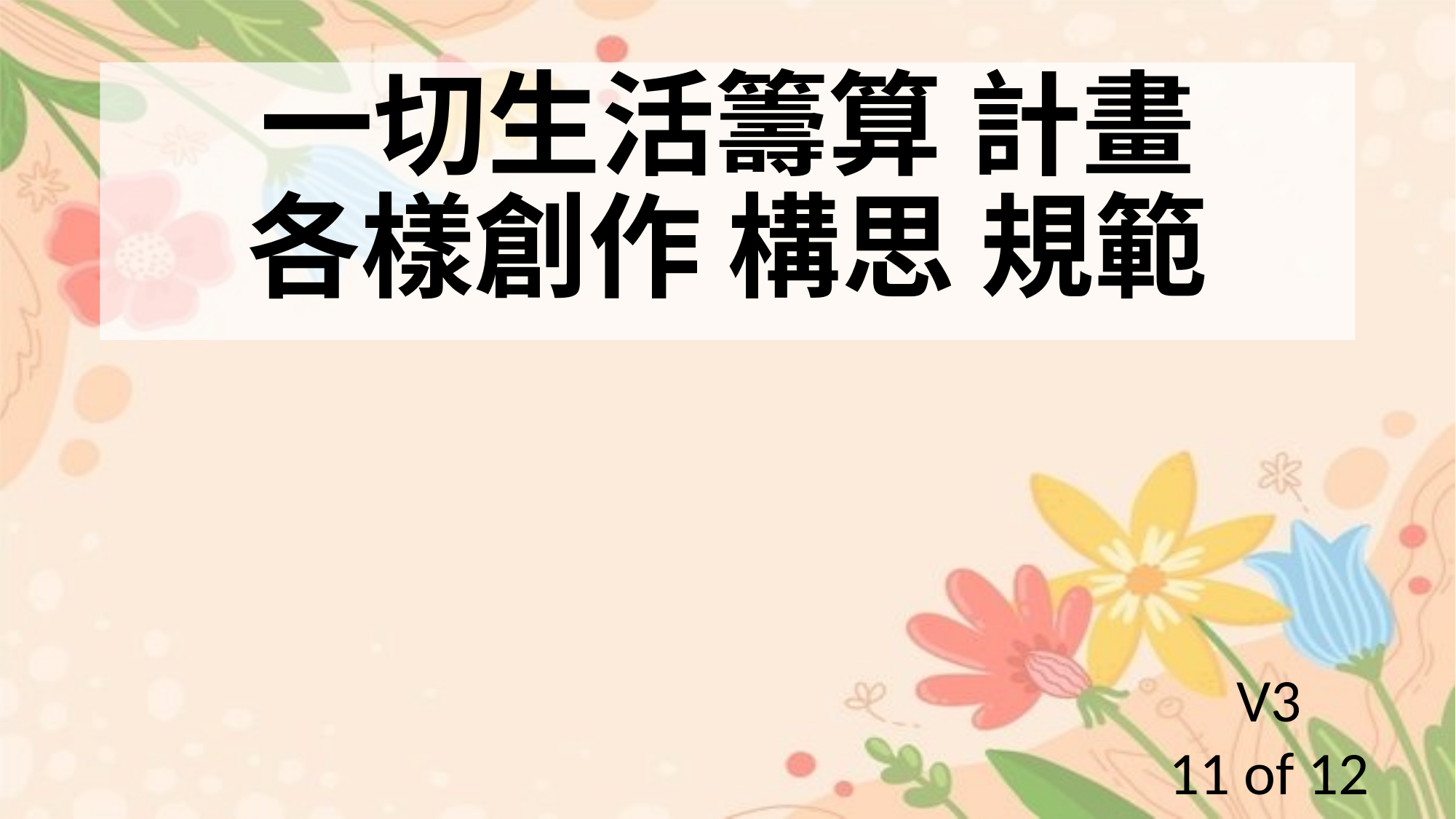

一切生活籌算 計畫
各樣創作 構思 規範
V3
11 of 12